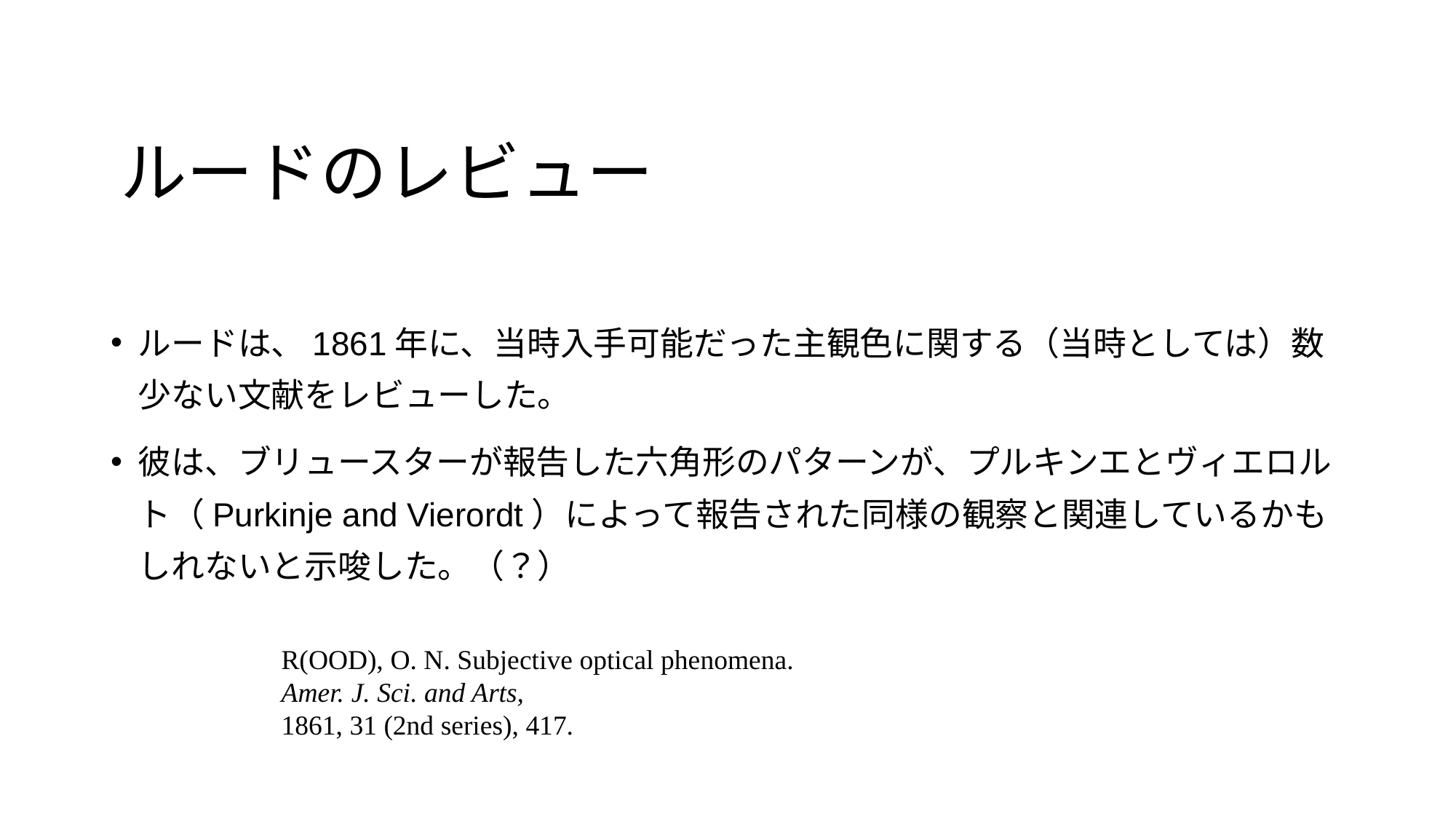

# ルードのレビュー
ルードは、1861年に、当時入手可能だった主観色に関する（当時としては）数少ない文献をレビューした。
彼は、ブリュースターが報告した六角形のパターンが、プルキンエとヴィエロルト（Purkinje and Vierordt）によって報告された同様の観察と関連しているかもしれないと示唆した。（？）
R(OOD), O. N. Subjective optical phenomena.
Amer. J. Sci. and Arts,
1861, 31 (2nd series), 417.